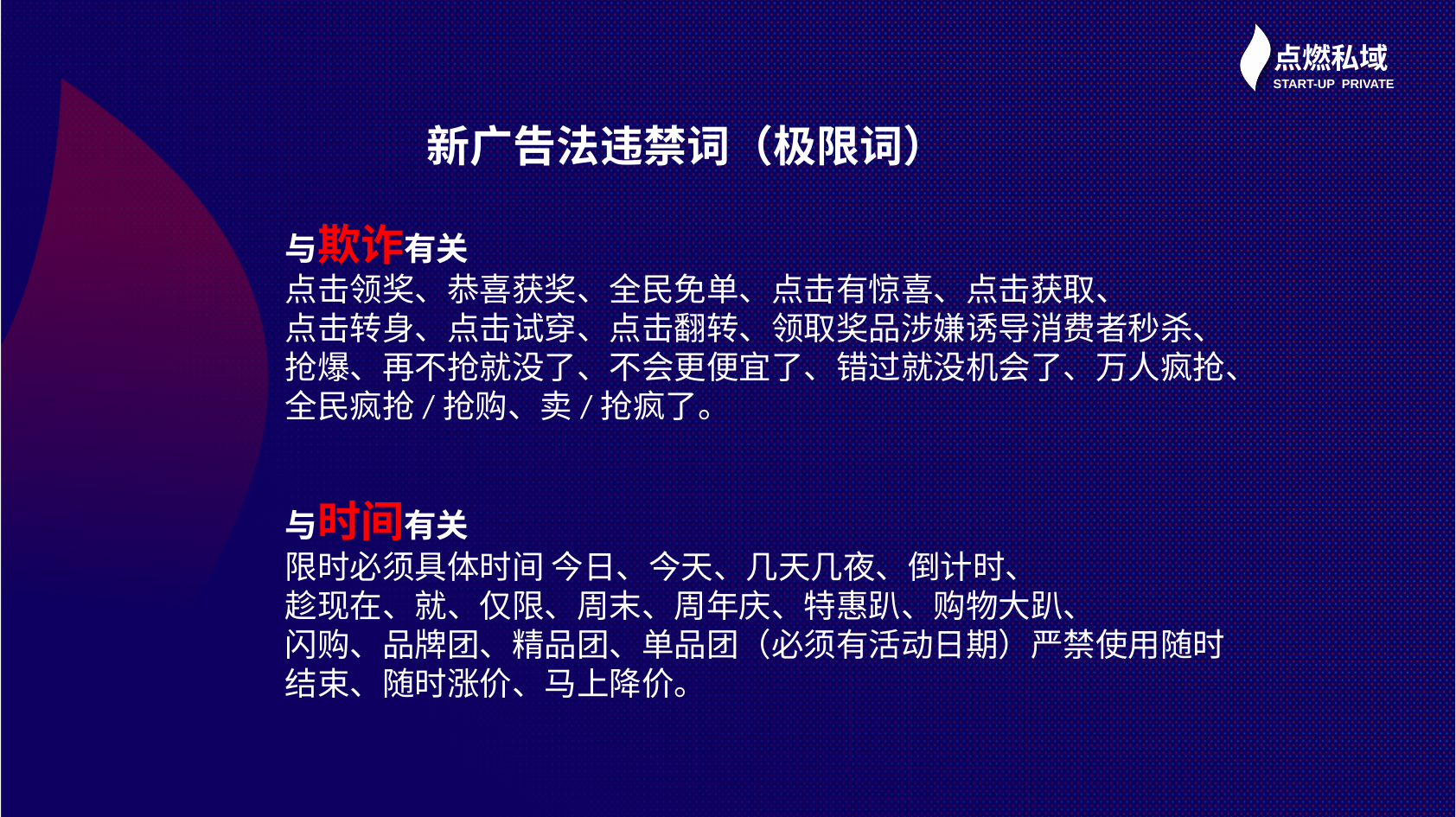

新广告法违禁词（极限词）
与欺诈有关
点击领奖、恭喜获奖、全民免单、点击有惊喜、点击获取、
点击转身、点击试穿、点击翻转、领取奖品涉嫌诱导消费者秒杀、
抢爆、再不抢就没了、不会更便宜了、错过就没机会了、万人疯抢、
全民疯抢/抢购、卖/抢疯了。
与时间有关
限时必须具体时间 今日、今天、几天几夜、倒计时、
趁现在、就、仅限、周末、周年庆、特惠趴、购物大趴、
闪购、品牌团、精品团、单品团（必须有活动日期）严禁使用随时
结束、随时涨价、马上降价。